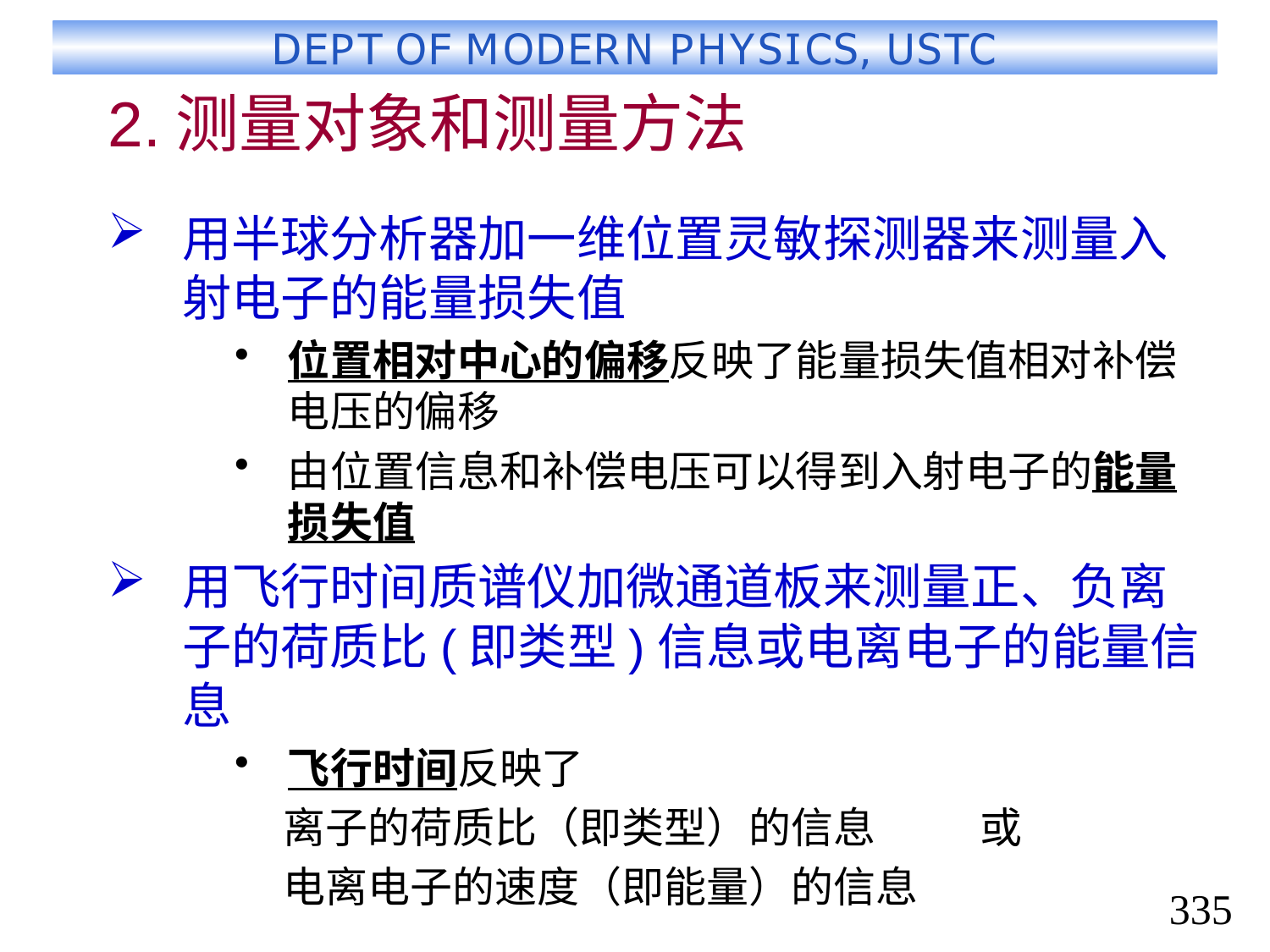

# 2.测量对象和测量方法
用半球分析器加一维位置灵敏探测器来测量入射电子的能量损失值
位置相对中心的偏移反映了能量损失值相对补偿电压的偏移
由位置信息和补偿电压可以得到入射电子的能量损失值
用飞行时间质谱仪加微通道板来测量正、负离子的荷质比(即类型)信息或电离电子的能量信息
飞行时间反映了
    离子的荷质比（即类型）的信息           或
    电离电子的速度（即能量）的信息